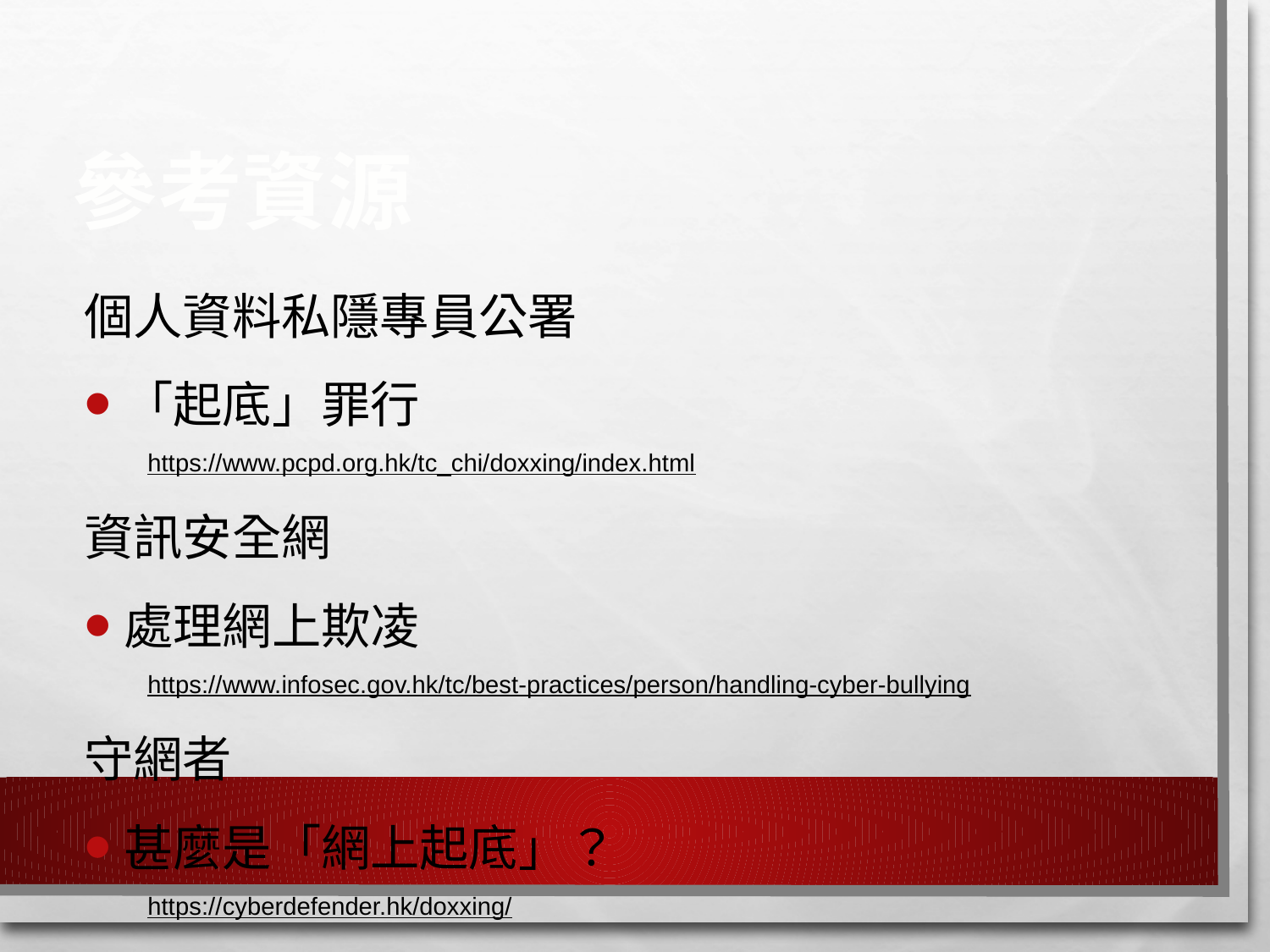

# 參考資源
個人資料私隱專員公署
「起底」罪行
https://www.pcpd.org.hk/tc_chi/doxxing/index.html
資訊安全網
處理網上欺凌
https://www.infosec.gov.hk/tc/best-practices/person/handling-cyber-bullying
守網者
甚麼是「網上起底」？
https://cyberdefender.hk/doxxing/

24